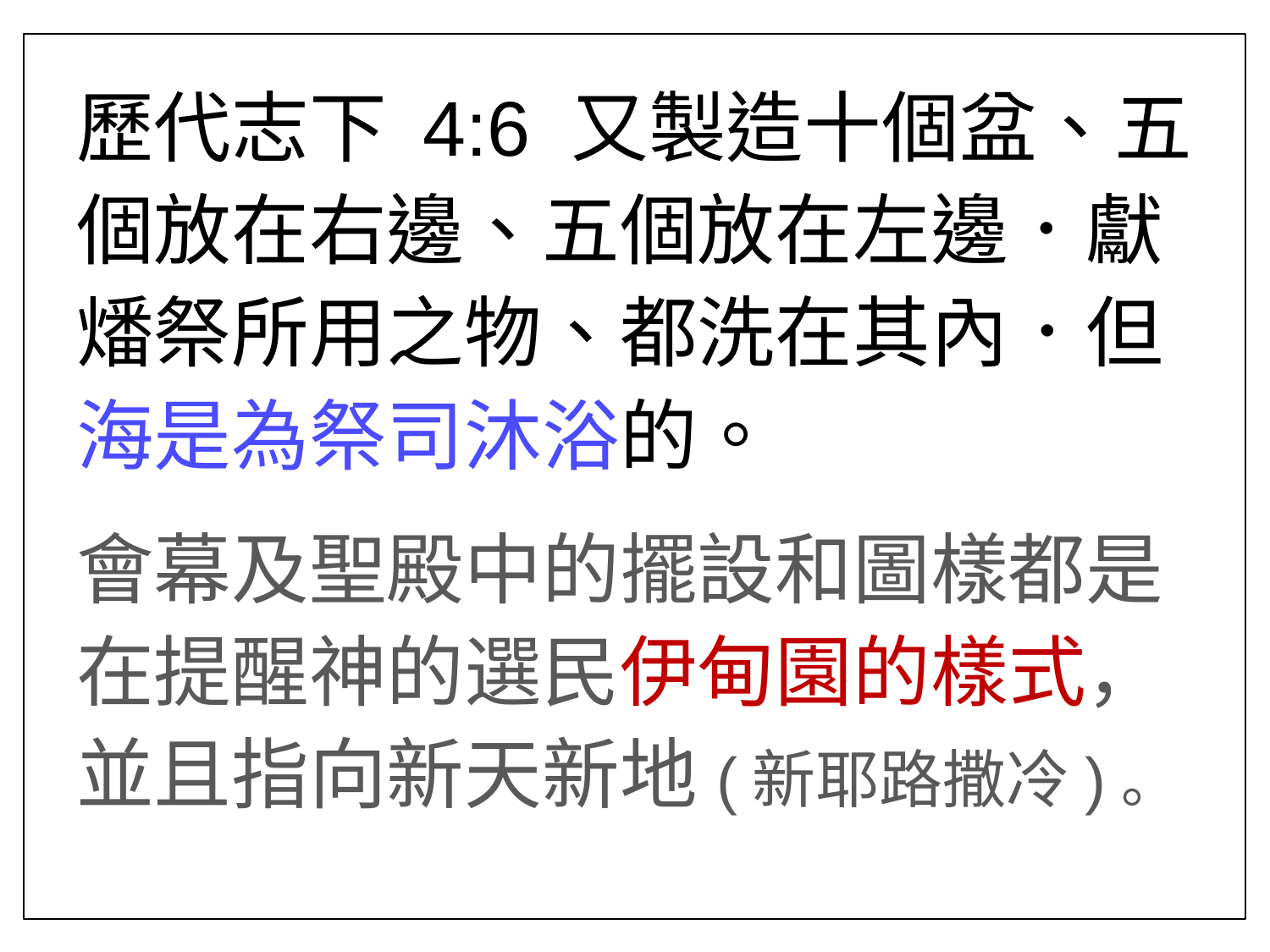

歷代志下 4:6 又製造十個盆、五個放在右邊、五個放在左邊．獻燔祭所用之物、都洗在其內．但海是為祭司沐浴的。
會幕及聖殿中的擺設和圖樣都是在提醒神的選民伊甸園的樣式，並且指向新天新地(新耶路撒冷)。